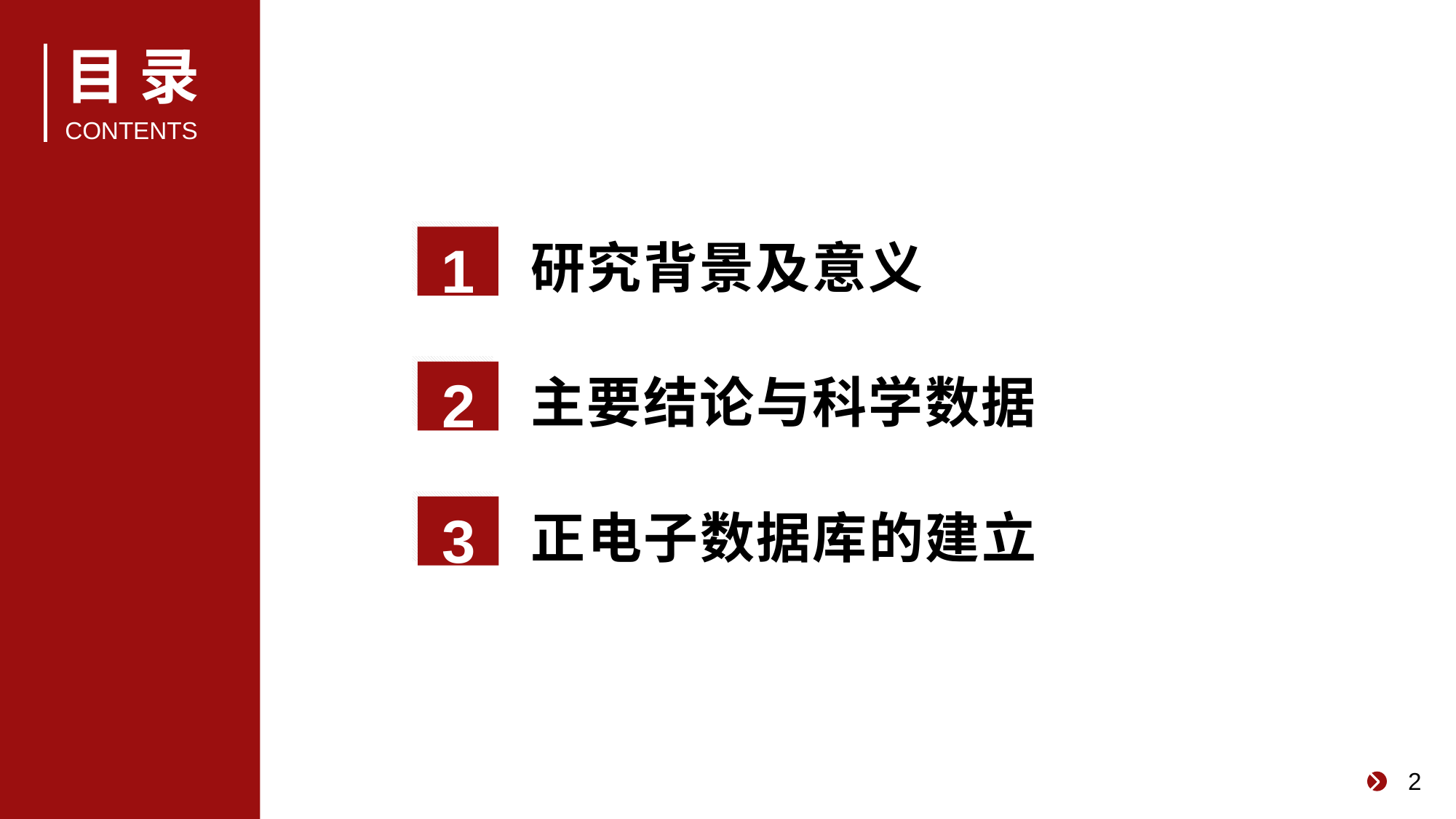

目 录
CONTENTS

1
研究背景及意义

2
主要结论与科学数据

3
正电子数据库的建立